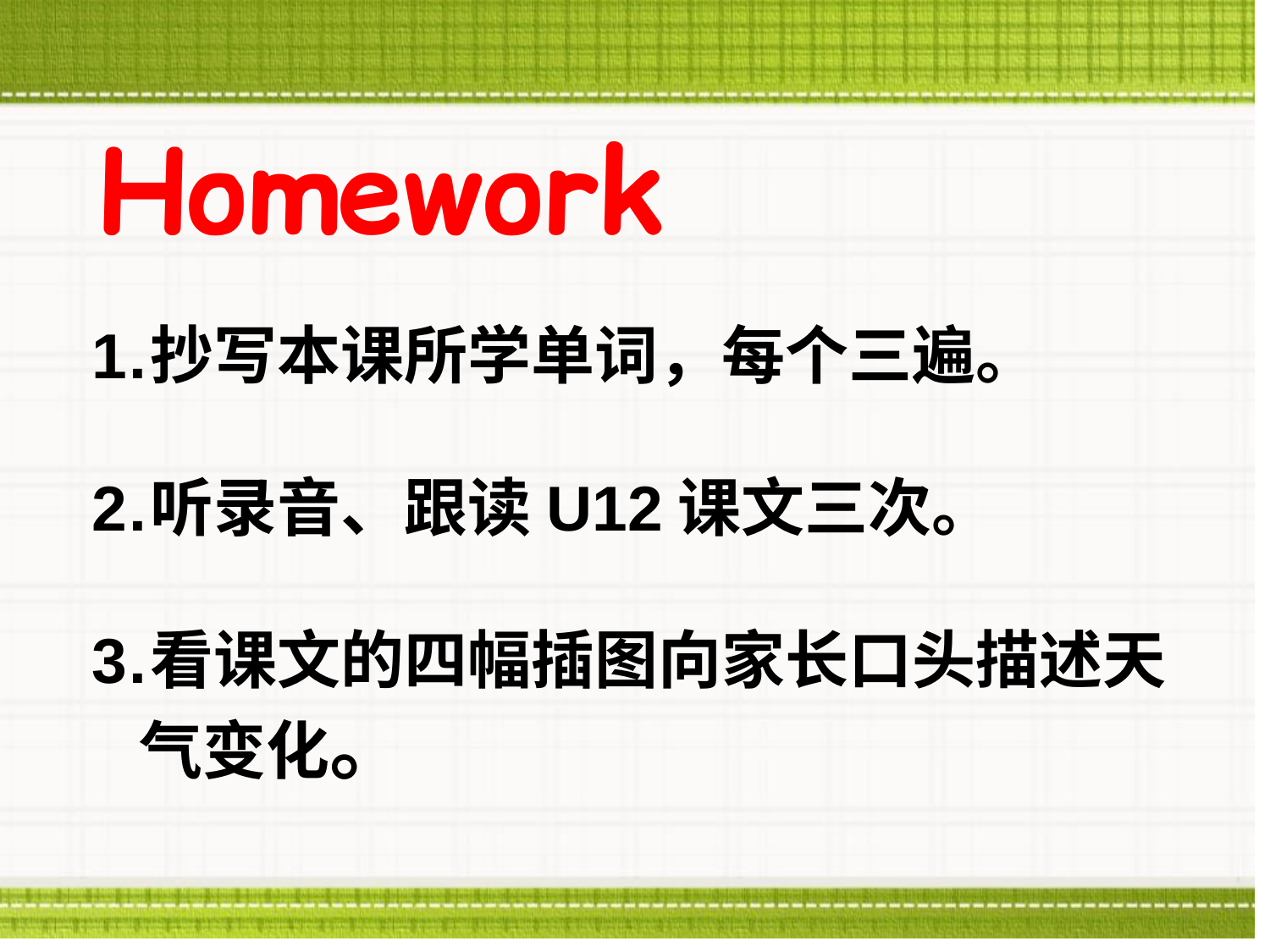

Homework
抄写本课所学单词，每个三遍。

听录音、跟读U12课文三次。

看课文的四幅插图向家长口头描述天气变化。